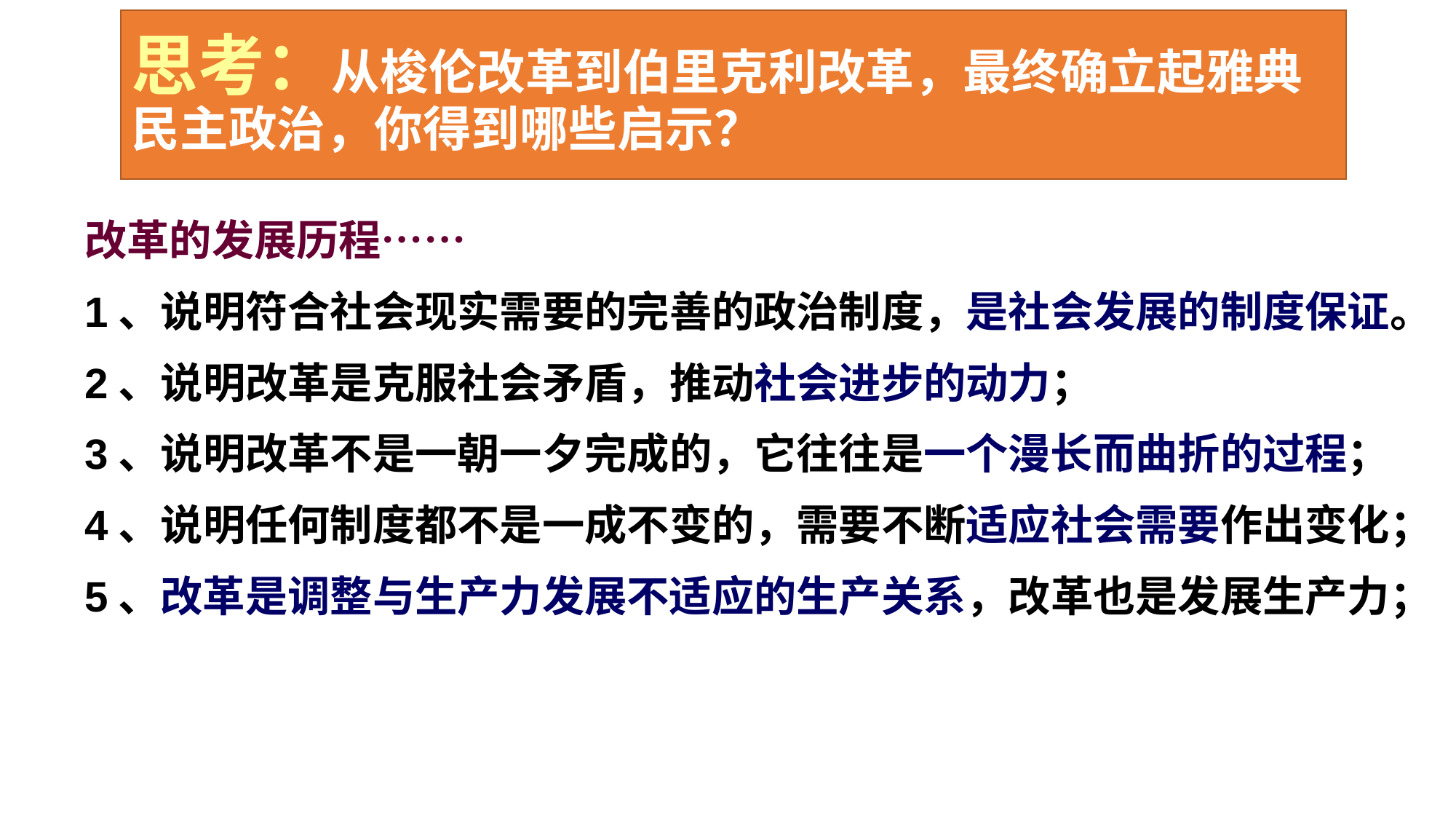

# 思考：从梭伦改革到伯里克利改革，最终确立起雅典民主政治，你得到哪些启示？
改革的发展历程……
1、说明符合社会现实需要的完善的政治制度，是社会发展的制度保证。
2、说明改革是克服社会矛盾，推动社会进步的动力；
3、说明改革不是一朝一夕完成的，它往往是一个漫长而曲折的过程；
4、说明任何制度都不是一成不变的，需要不断适应社会需要作出变化；
5、改革是调整与生产力发展不适应的生产关系，改革也是发展生产力；